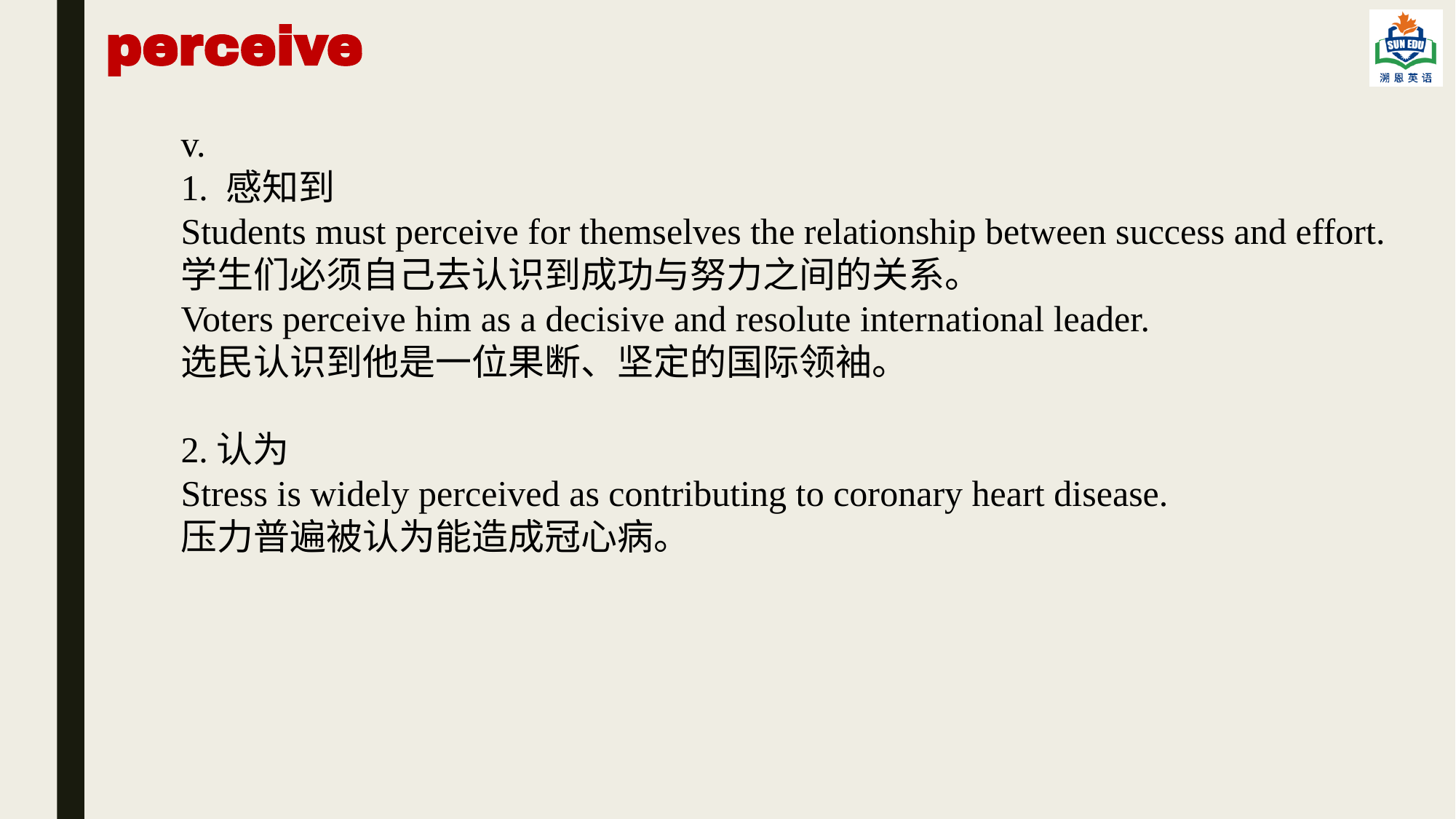

perceive
v.
1. 感知到
Students must perceive for themselves the relationship between success and effort.
学生们必须自己去认识到成功与努力之间的关系。
Voters perceive him as a decisive and resolute international leader.
选民认识到他是一位果断、坚定的国际领袖。

2.认为
Stress is widely perceived as contributing to coronary heart disease.
压力普遍被认为能造成冠心病。